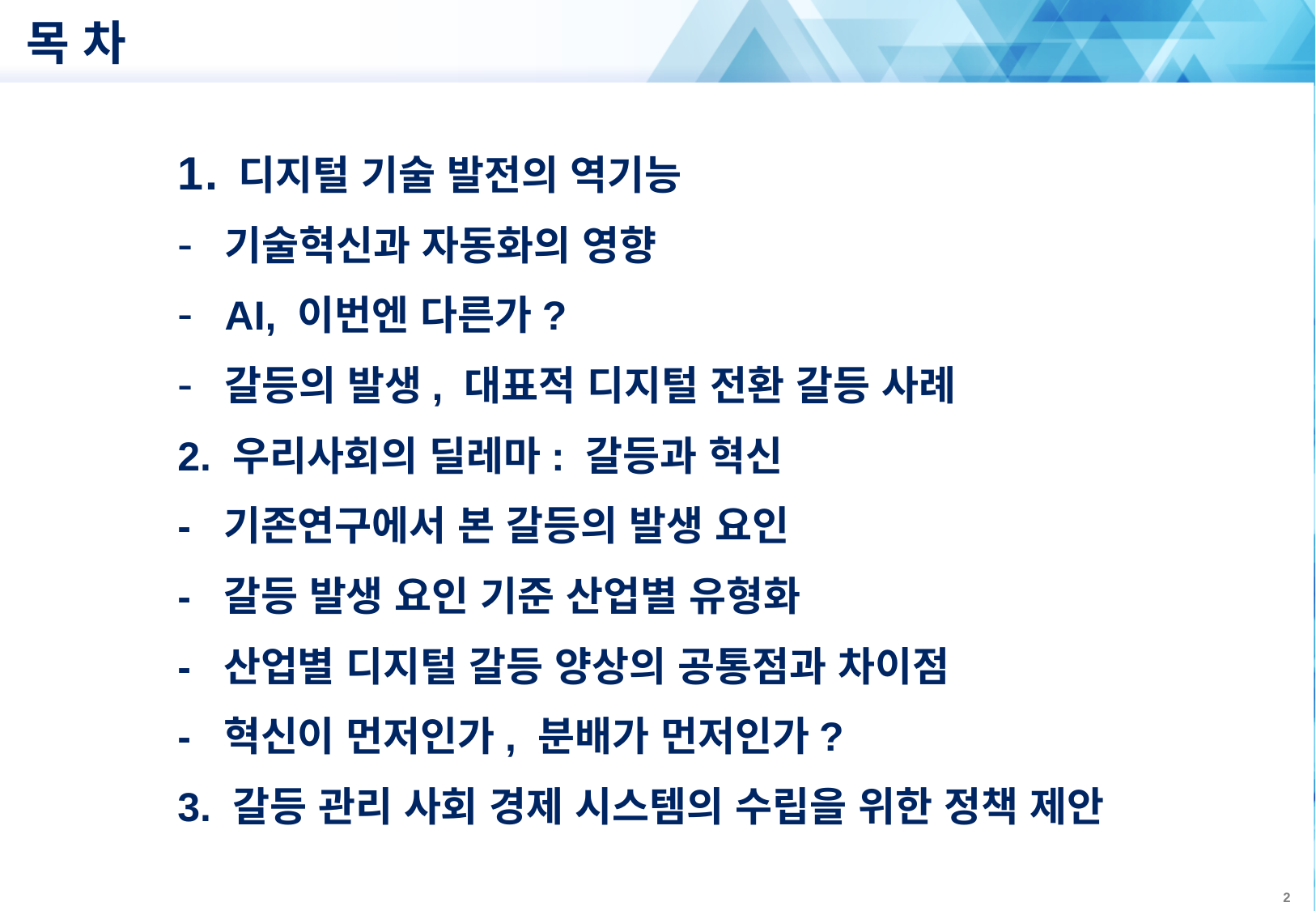

# 목 차
디지털 기술 발전의 역기능
기술혁신과 자동화의 영향
AI, 이번엔 다른가?
갈등의 발생, 대표적 디지털 전환 갈등 사례
2. 우리사회의 딜레마: 갈등과 혁신
-  기존연구에서 본 갈등의 발생 요인
-  갈등 발생 요인 기준 산업별 유형화
-  산업별 디지털 갈등 양상의 공통점과 차이점
-  혁신이 먼저인가, 분배가 먼저인가?
3. 갈등 관리 사회 경제 시스템의 수립을 위한 정책 제안